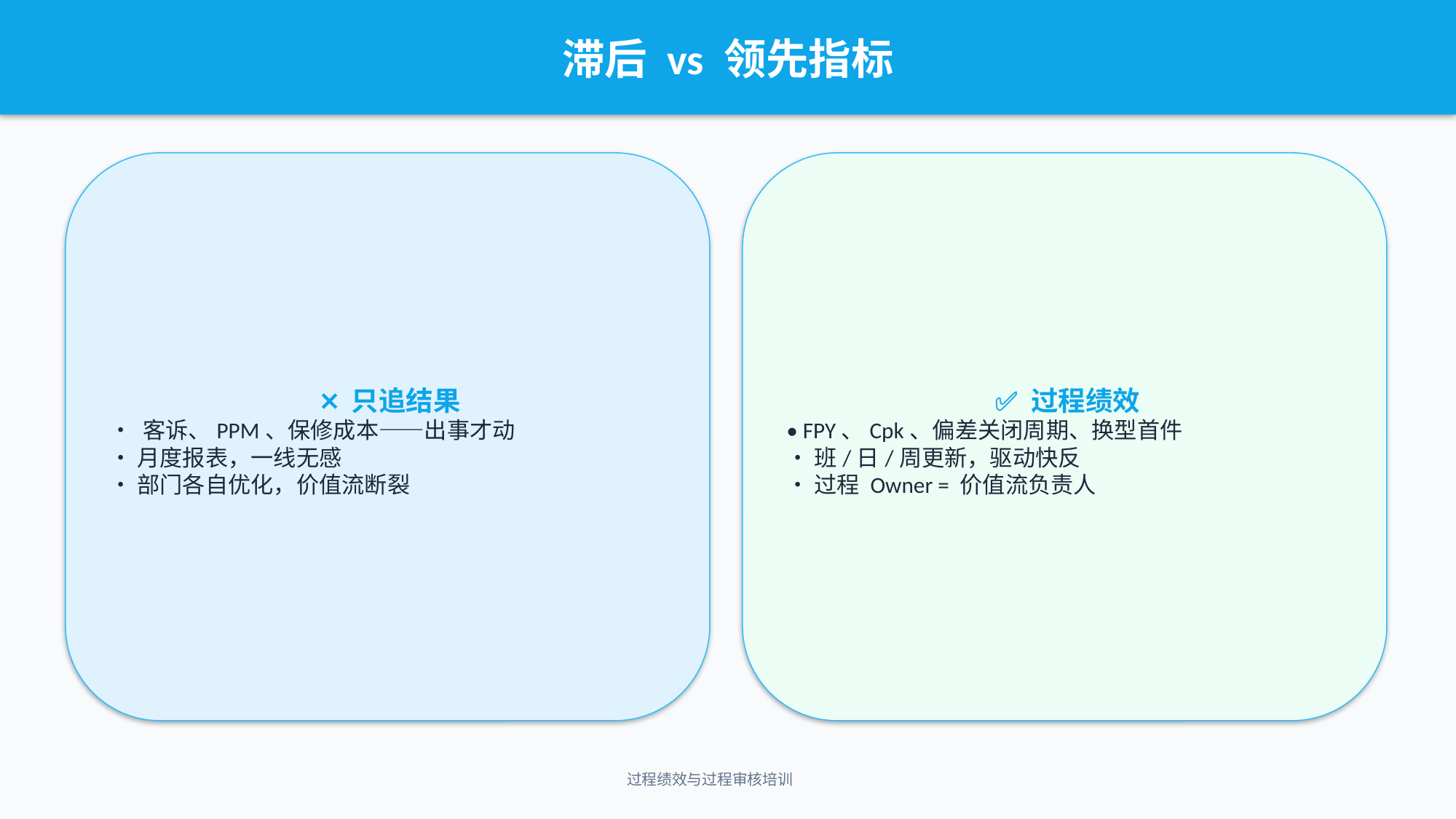

滞后 vs 领先指标
❌ 只追结果
• 客诉、PPM、保修成本——出事才动
• 月度报表，一线无感
• 部门各自优化，价值流断裂
✅ 过程绩效
• FPY、Cpk、偏差关闭周期、换型首件
• 班/日/周更新，驱动快反
• 过程 Owner = 价值流负责人
过程绩效与过程审核培训